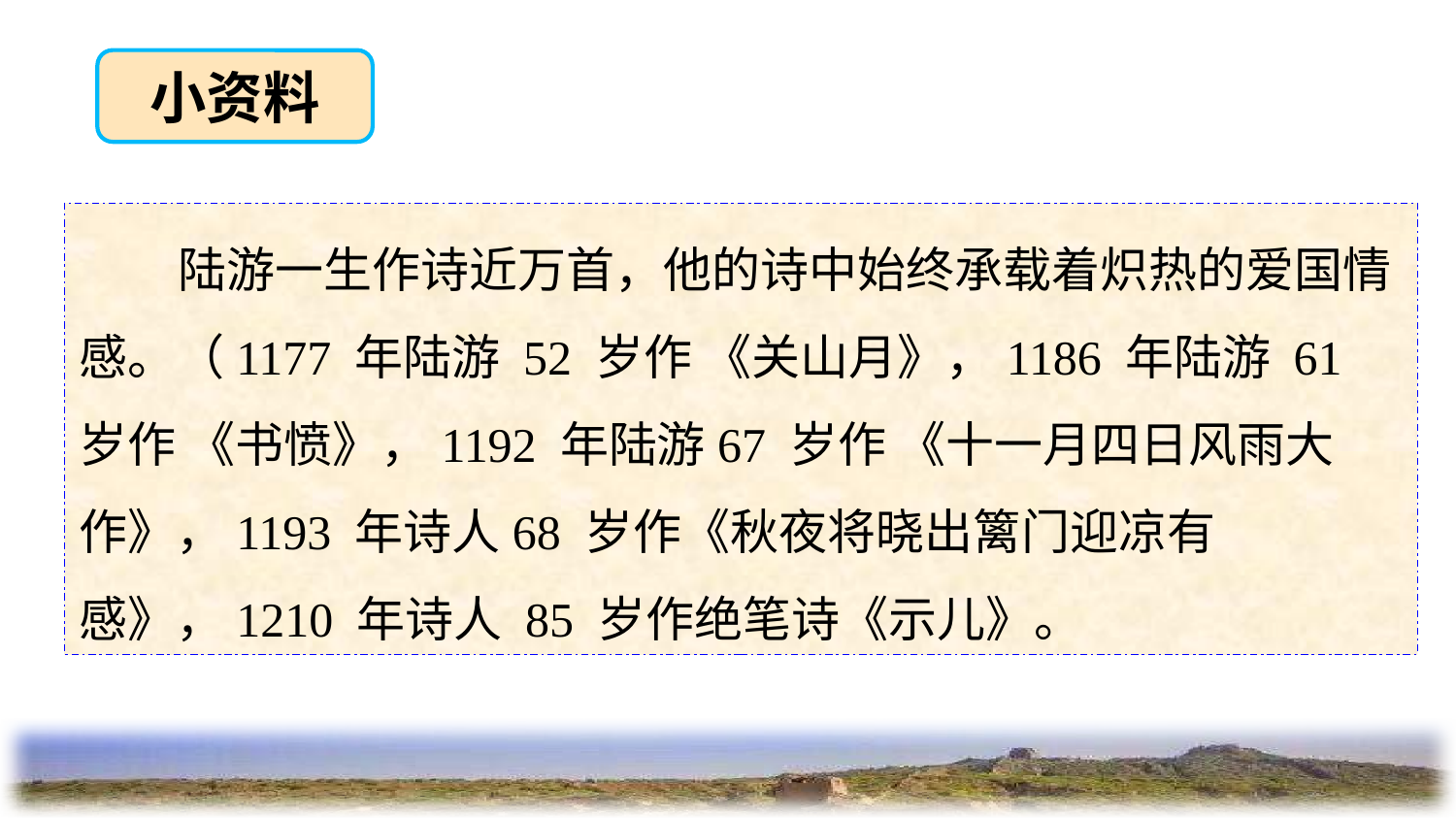

小资料
        陆游一生作诗近万首，他的诗中始终承载着炽热的爱国情感。（1177 年陆游 52 岁作 《关山月》，1186 年陆游 61 岁作 《书愤》，1192 年陆游67 岁作 《十一月四日风雨大作》，1193 年诗人68 岁作《秋夜将晓出篱门迎凉有感》，1210 年诗人 85 岁作绝笔诗《示儿》。